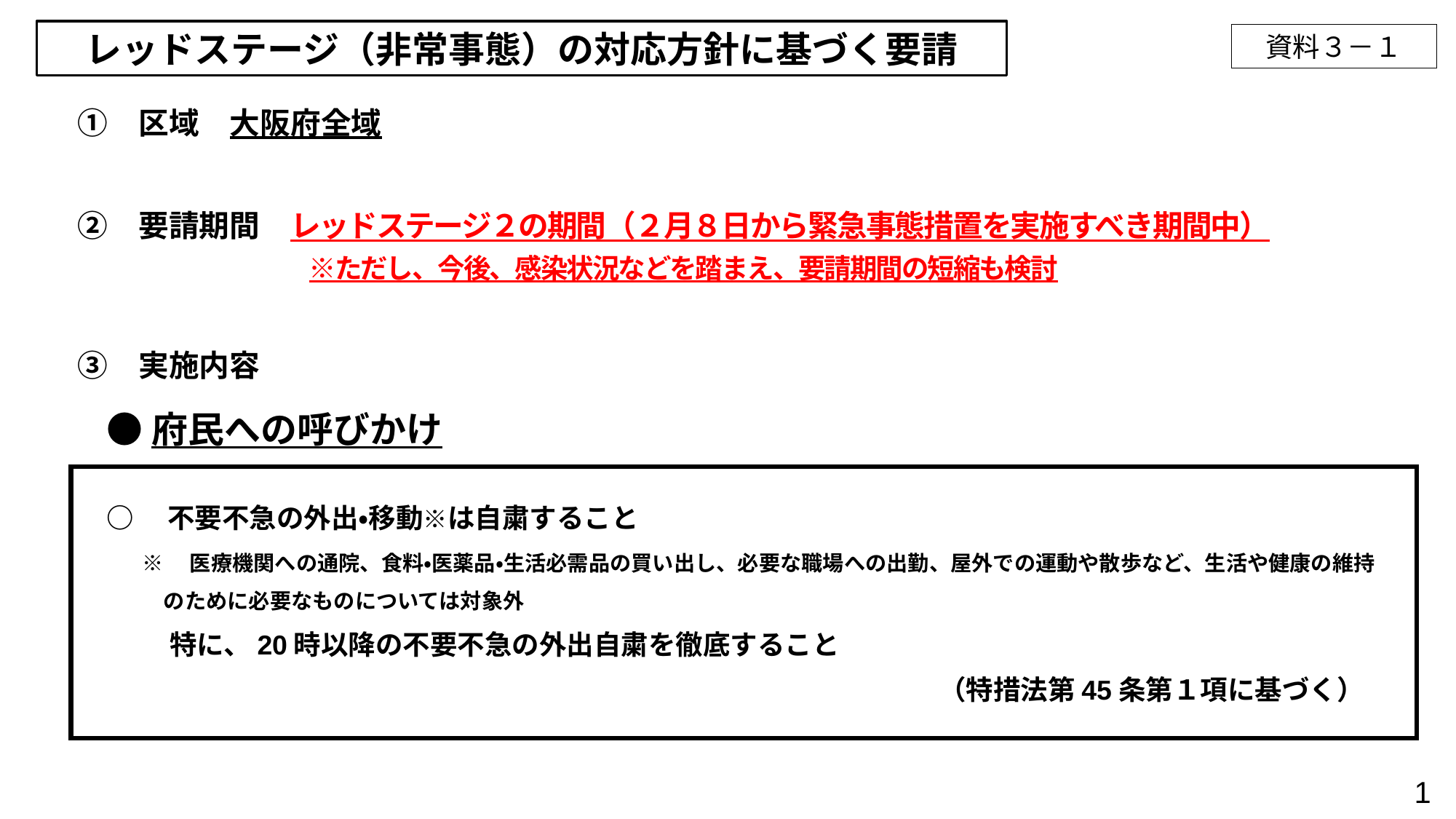

レッドステージ（非常事態）の対応方針に基づく要請
資料３－１
　①　区域　大阪府全域

　②　要請期間　レッドステージ２の期間（２月８日から緊急事態措置を実施すべき期間中）
　　　　　　　　　※ただし、今後、感染状況などを踏まえ、要請期間の短縮も検討

　③　実施内容
●府民への呼びかけ

○　不要不急の外出・移動※は自粛すること
※　医療機関への通院、食料・医薬品・生活必需品の買い出し、必要な職場への出勤、屋外での運動や散歩など、生活や健康の維持
　のために必要なものについては対象外
　特に、20時以降の不要不急の外出自粛を徹底すること
（特措法第45条第１項に基づく）
1